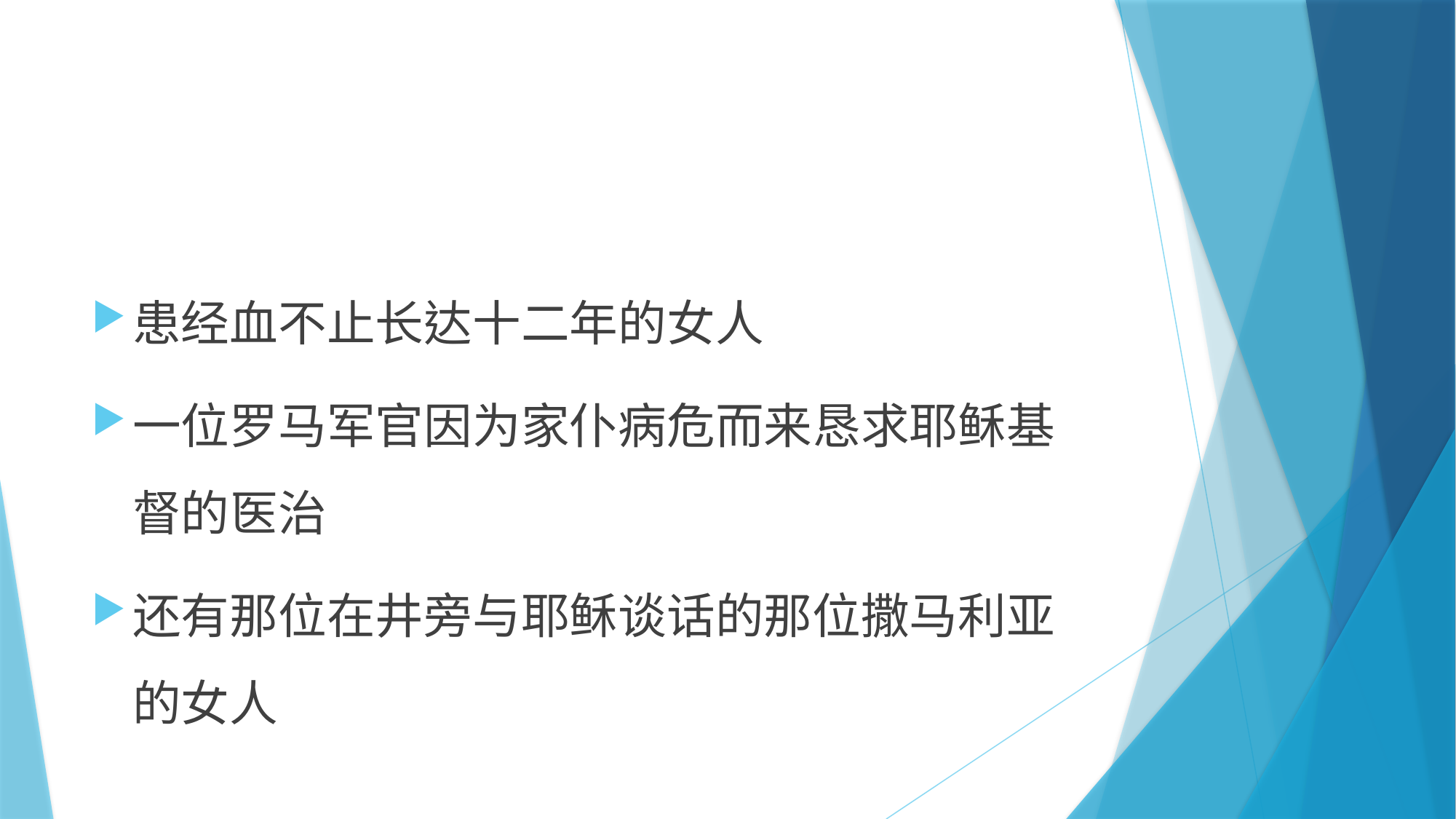

#
患经血不止长达十二年的女人
一位罗马军官因为家仆病危而来恳求耶稣基督的医治
还有那位在井旁与耶稣谈话的那位撒马利亚的女人